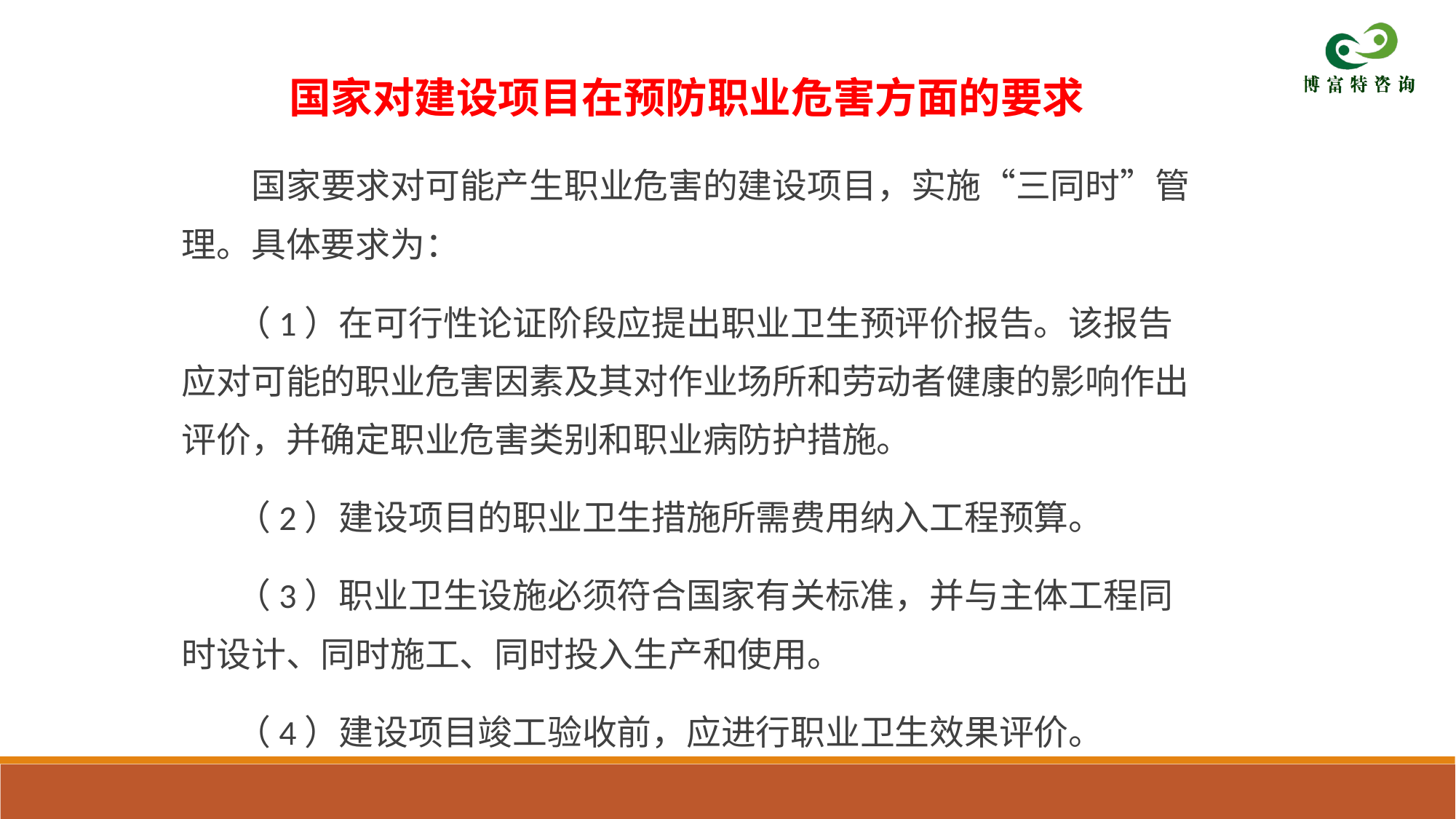

国家对建设项目在预防职业危害方面的要求
       国家要求对可能产生职业危害的建设项目，实施“三同时”管理。具体要求为：
      （1）在可行性论证阶段应提出职业卫生预评价报告。该报告应对可能的职业危害因素及其对作业场所和劳动者健康的影响作出评价，并确定职业危害类别和职业病防护措施。
      （2）建设项目的职业卫生措施所需费用纳入工程预算。
      （3）职业卫生设施必须符合国家有关标准，并与主体工程同时设计、同时施工、同时投入生产和使用。
      （4）建设项目竣工验收前，应进行职业卫生效果评价。